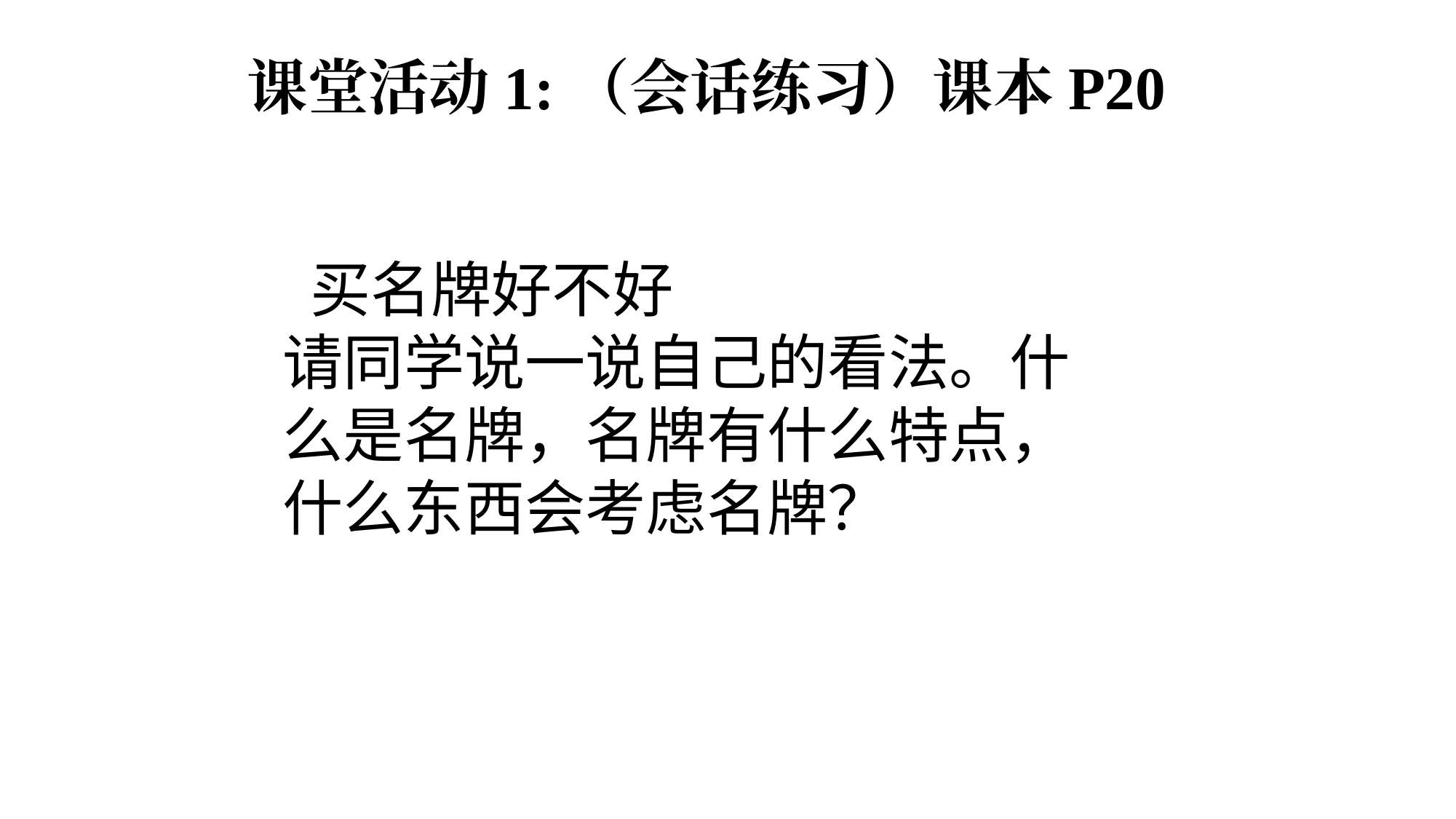

# 课堂活动1:（会话练习）课本P20
买名牌好不好
请同学说一说自己的看法。什么是名牌，名牌有什么特点，什么东西会考虑名牌？